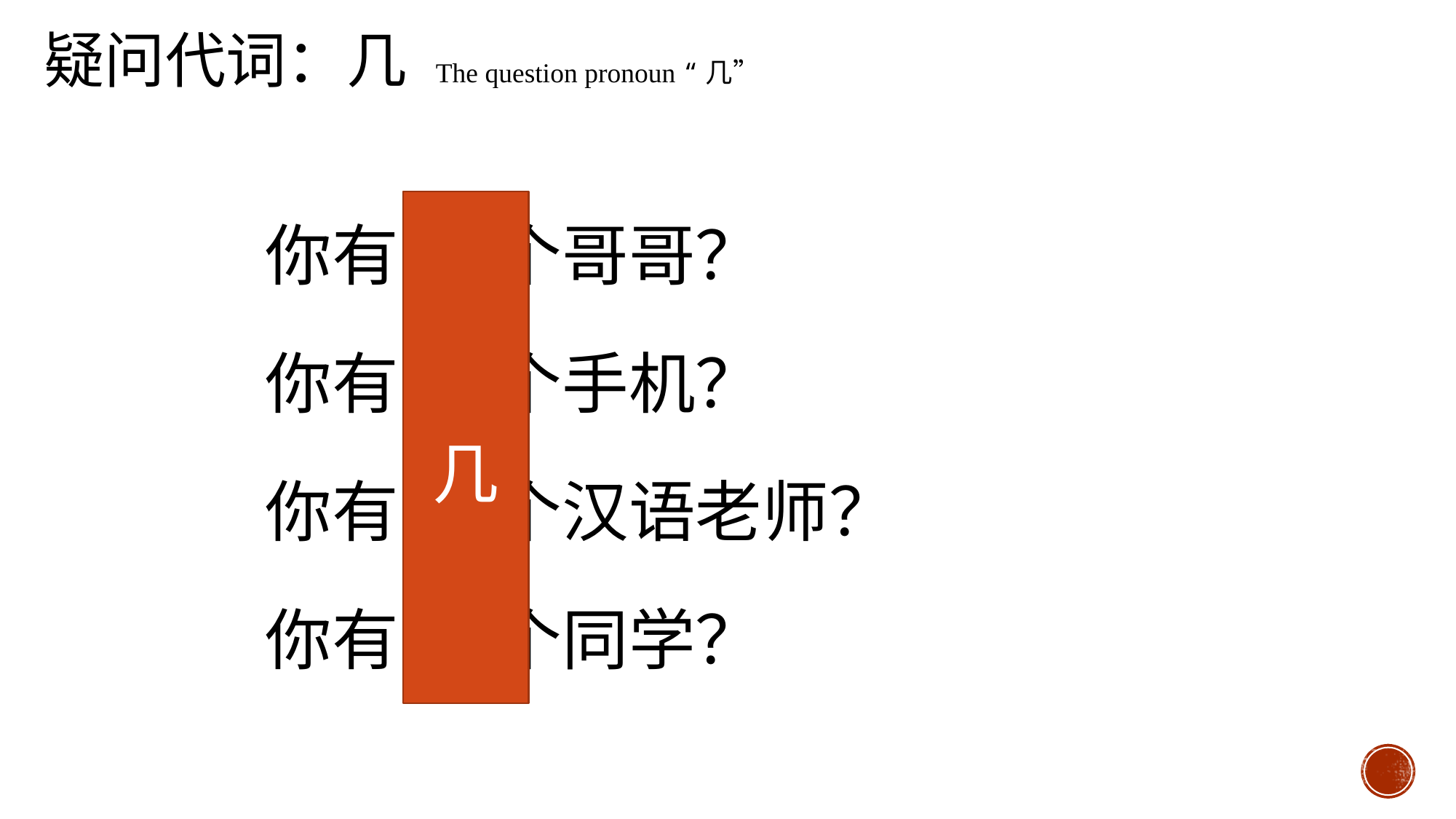

疑问代词：几 The question pronoun “几”
你有 一 个哥哥？
你有 两 个手机？
你有 三 个汉语老师？
你有 四 个同学？
几